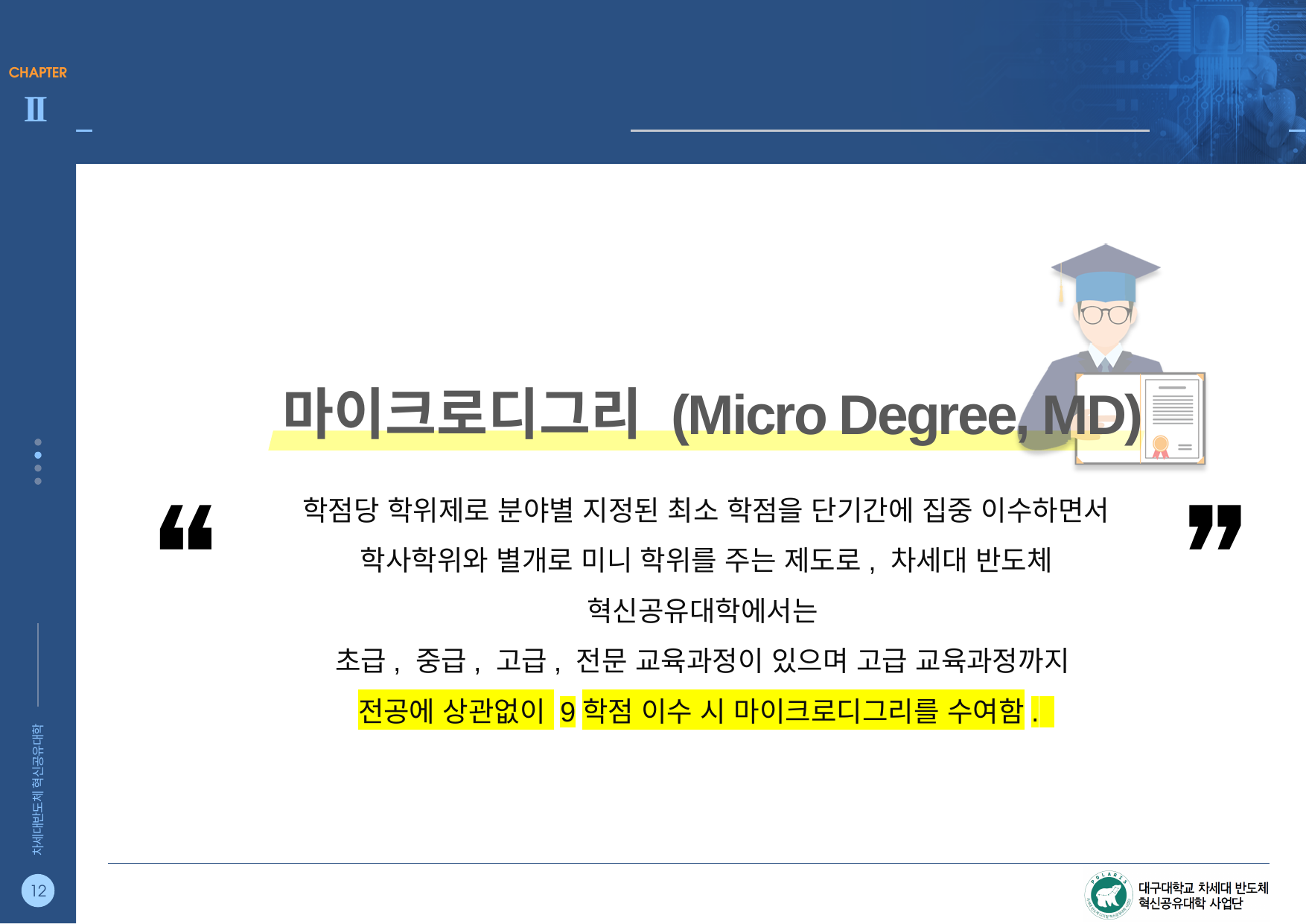

마이크로디그리 (Micro Degree, MD)

마이크로디그리 (Micro Degree, MD)

“

학점당 학위제로 분야별 지정된 최소 학점을 단기간에 집중 이수하면서 학사학위와 별개로 미니 학위를 주는 제도로, 차세대 반도체 혁신공유대학에서는
초급, 중급, 고급, 전문 교육과정이 있으며 고급 교육과정까지
전공에 상관없이 9학점 이수 시 마이크로디그리를 수여함.
”